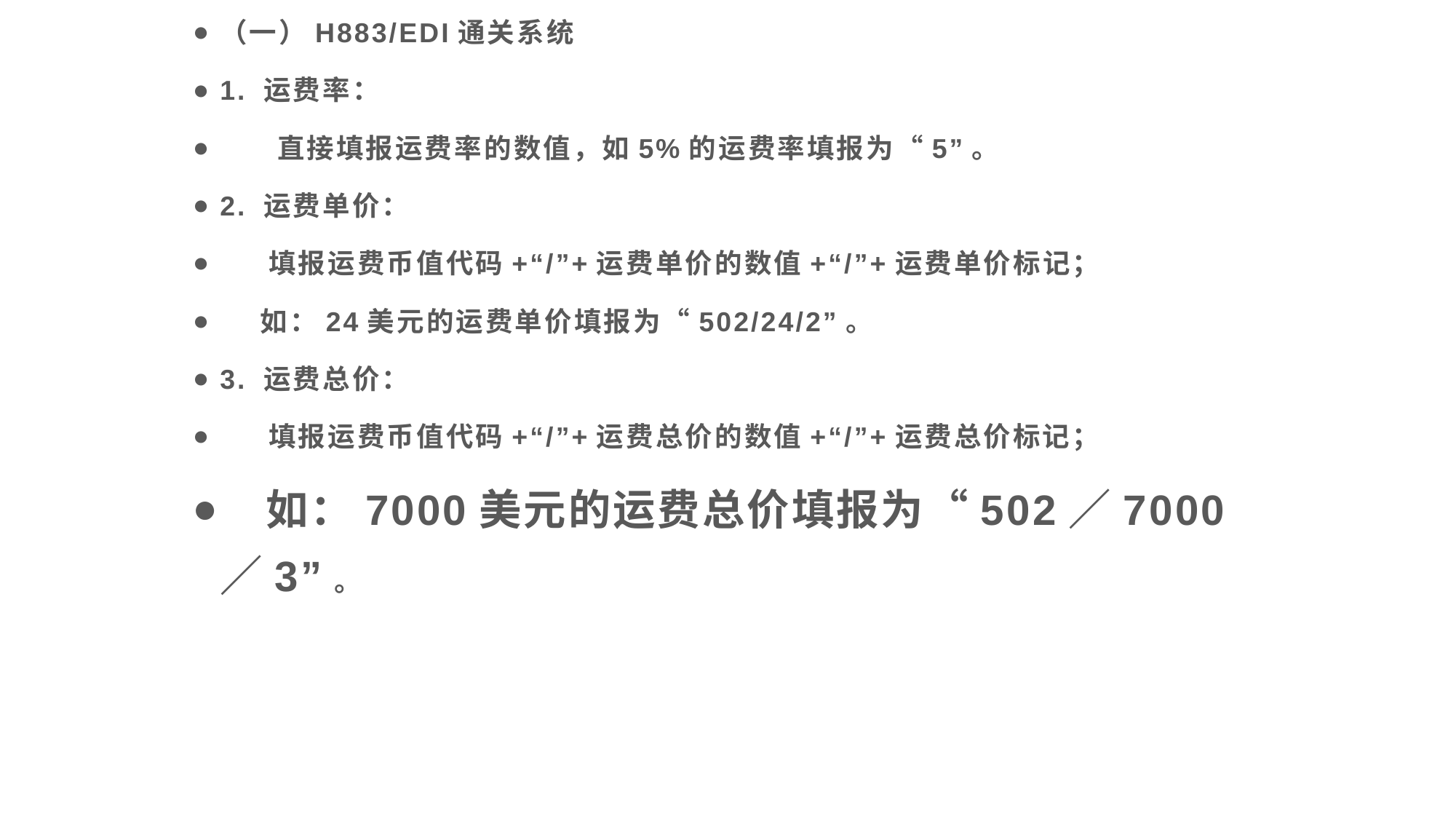

（一）H883/EDI通关系统
1. 运费率：
      直接填报运费率的数值，如5%的运费率填报为“5”。
2. 运费单价：
     填报运费币值代码+“/”+运费单价的数值+“/”+运费单价标记；
    如：24美元的运费单价填报为“502/24/2”。
3. 运费总价：
     填报运费币值代码+“/”+运费总价的数值+“/”+运费总价标记；
   如：7000美元的运费总价填报为“502／7000／3”。